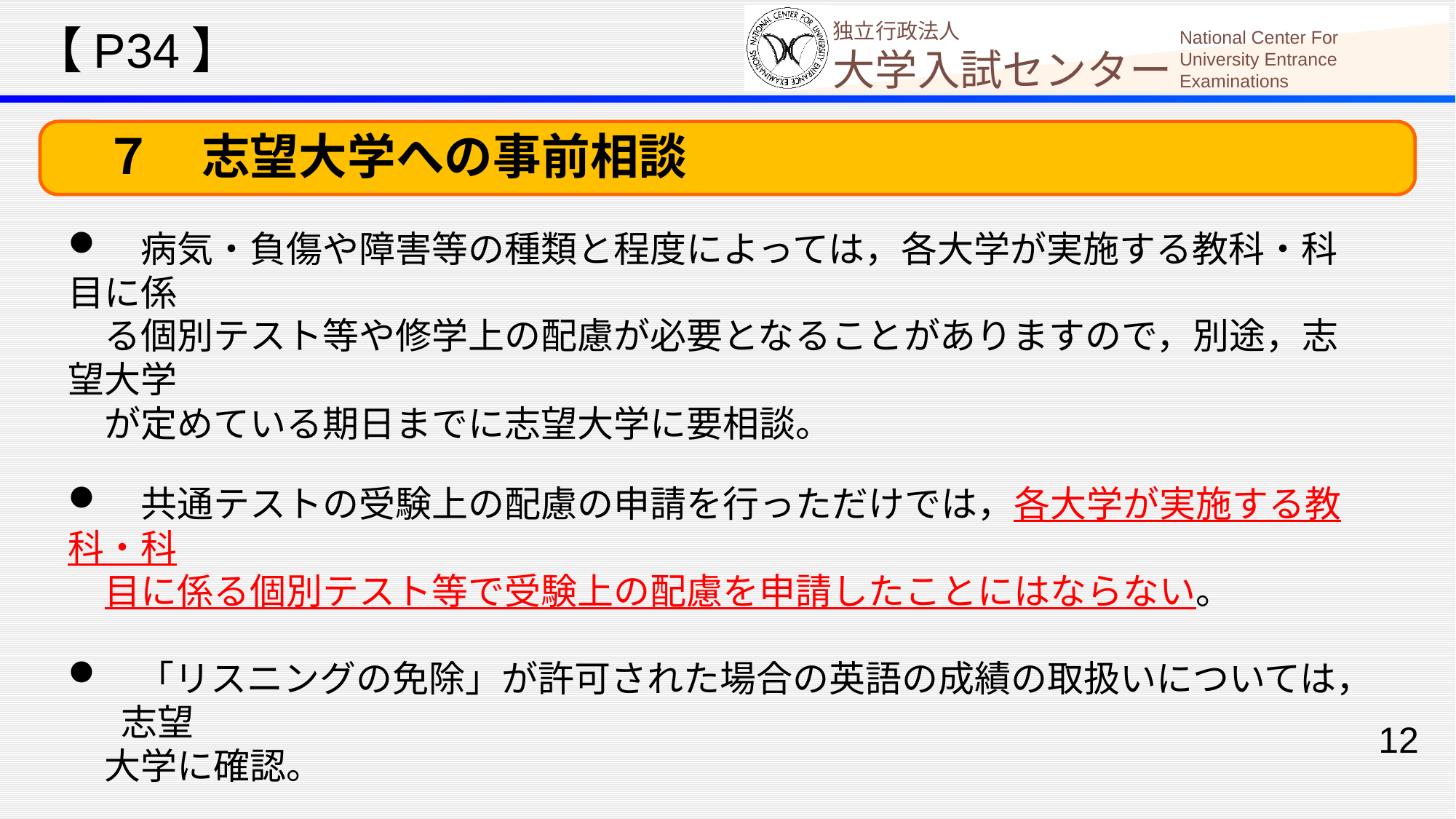

【P34】
　７　志望大学への事前相談
　病気・負傷や障害等の種類と程度によっては，各大学が実施する教科・科目に係
　る個別テスト等や修学上の配慮が必要となることがありますので，別途，志望大学
　が定めている期日までに志望大学に要相談。

　共通テストの受験上の配慮の申請を行っただけでは，各大学が実施する教科・科
　目に係る個別テスト等で受験上の配慮を申請したことにはならない。

 「リスニングの免除」が許可された場合の英語の成績の取扱いについては，志望
　大学に確認。

12